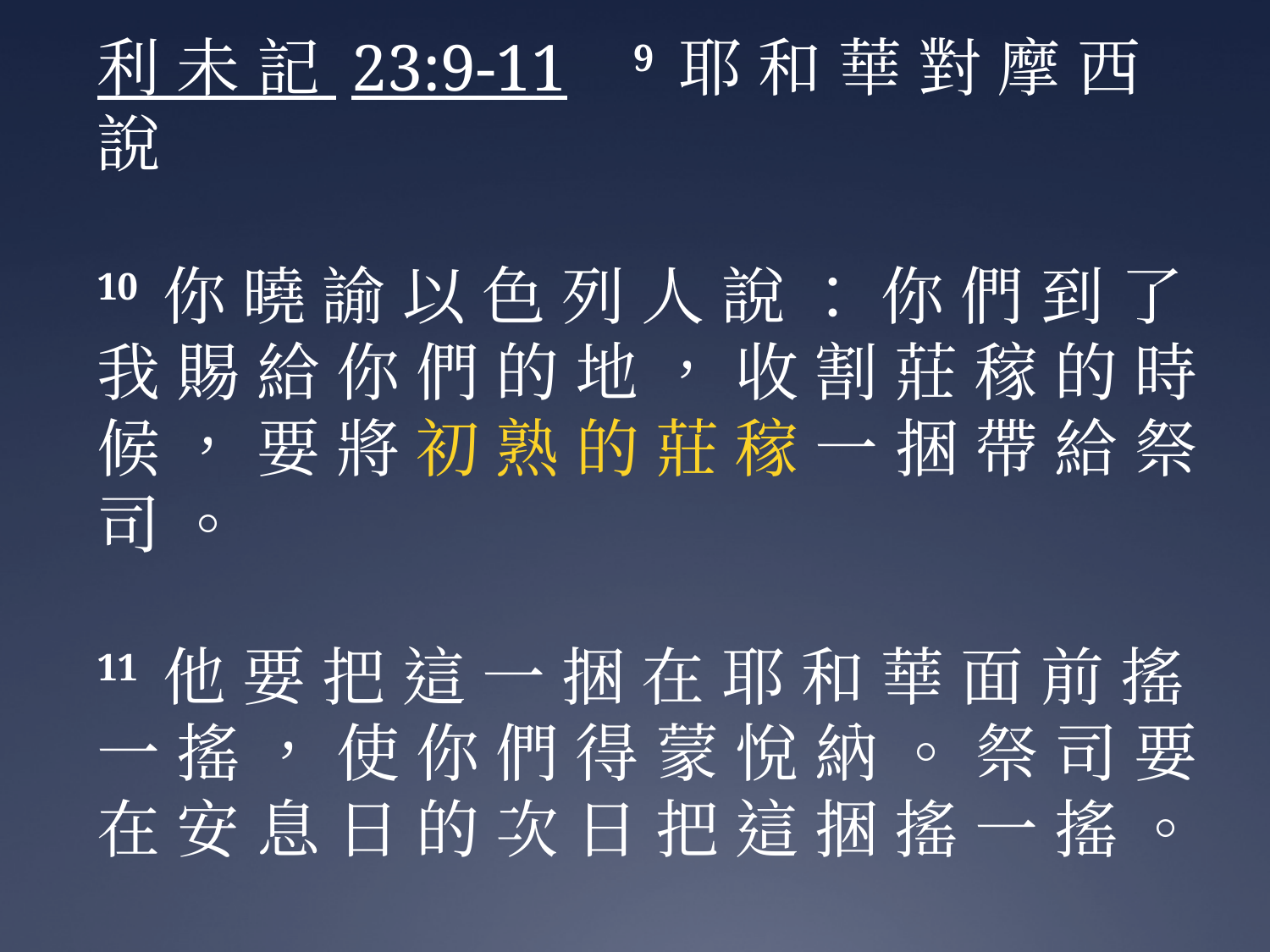

利 未 記 23:9-11    9 耶 和 華 對 摩 西 說
10 你 曉 諭 以 色 列 人 說 ： 你 們 到 了 我 賜 給 你 們 的 地 ， 收 割 莊 稼 的 時 候 ， 要 將 初 熟 的 莊 稼 一 捆 帶 給 祭 司 。
11 他 要 把 這 一 捆 在 耶 和 華 面 前 搖 一 搖 ， 使 你 們 得 蒙 悅 納 。 祭 司 要 在 安 息 日 的 次 日 把 這 捆 搖 一 搖 。